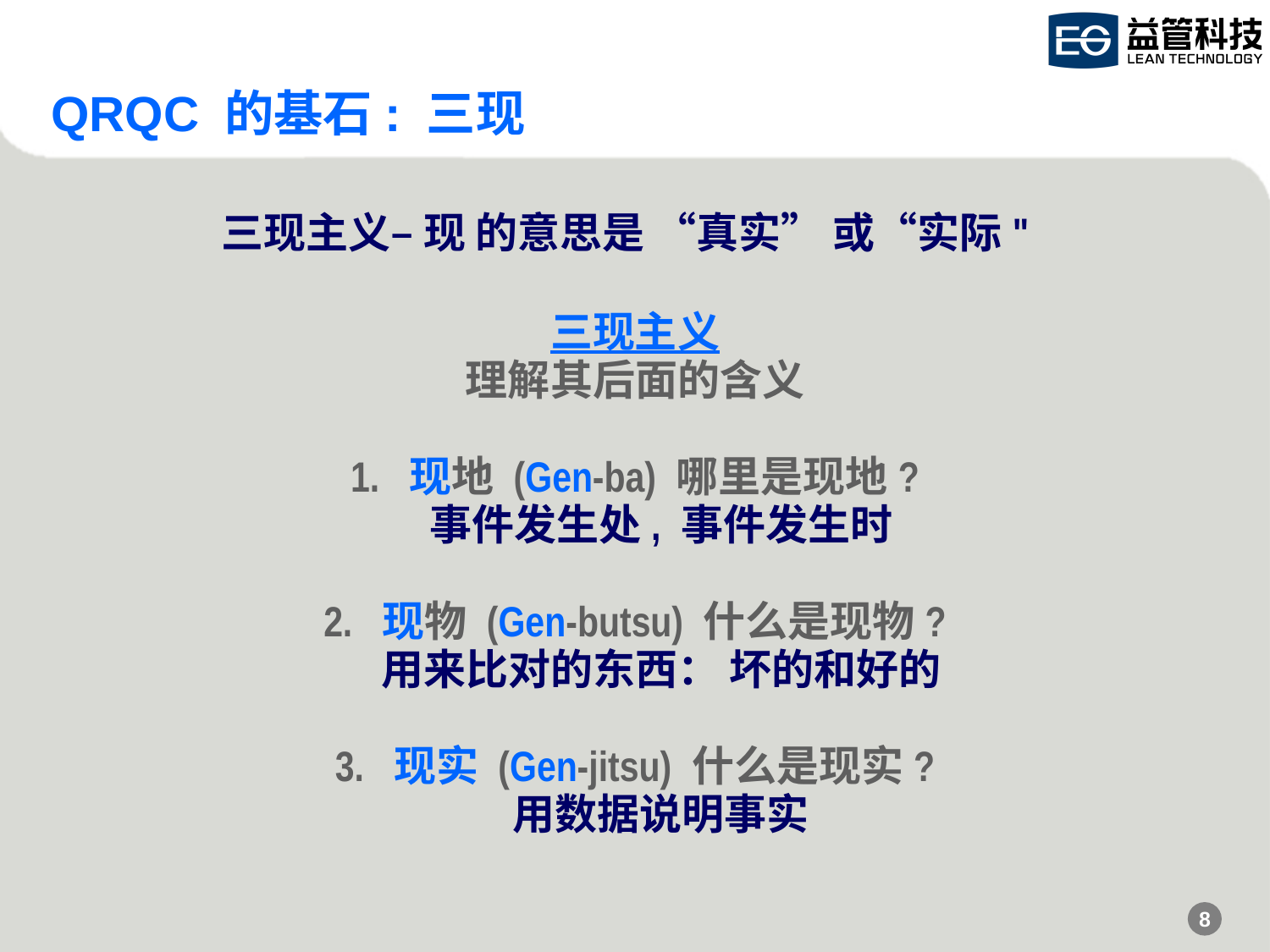

# QRQC 的基石: 三现
三现主义– 现 的意思是 “真实” 或“实际"
三现主义
理解其后面的含义

1.  现地 (Gen-ba) 哪里是现地?
事件发生处, 事件发生时

2.  现物 (Gen-butsu) 什么是现物?
用来比对的东西： 坏的和好的

3.  现实 (Gen-jitsu) 什么是现实?
用数据说明事实